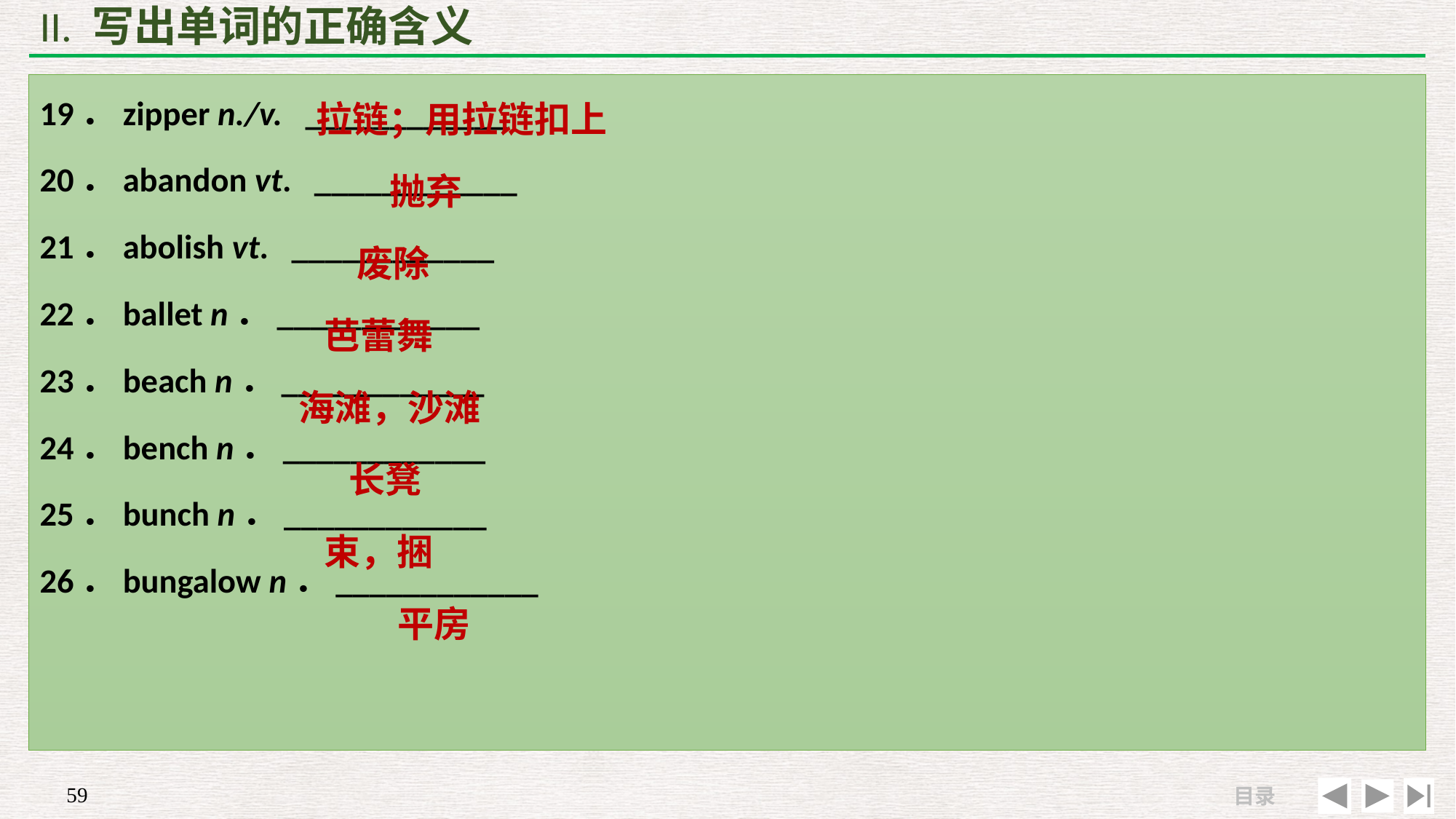

# II. 写出单词的正确含义
 拉链；用拉链扣上
          抛弃
      废除
  芭蕾舞
海滩，沙滩
     长凳
  束，捆
           平房
19．zipper n./v.   ____________
20．abandon vt.   ____________
21．abolish vt.   ____________
22．ballet n．____________
23．beach n．____________
24．bench n．____________
25．bunch n．____________
26．bungalow n．____________